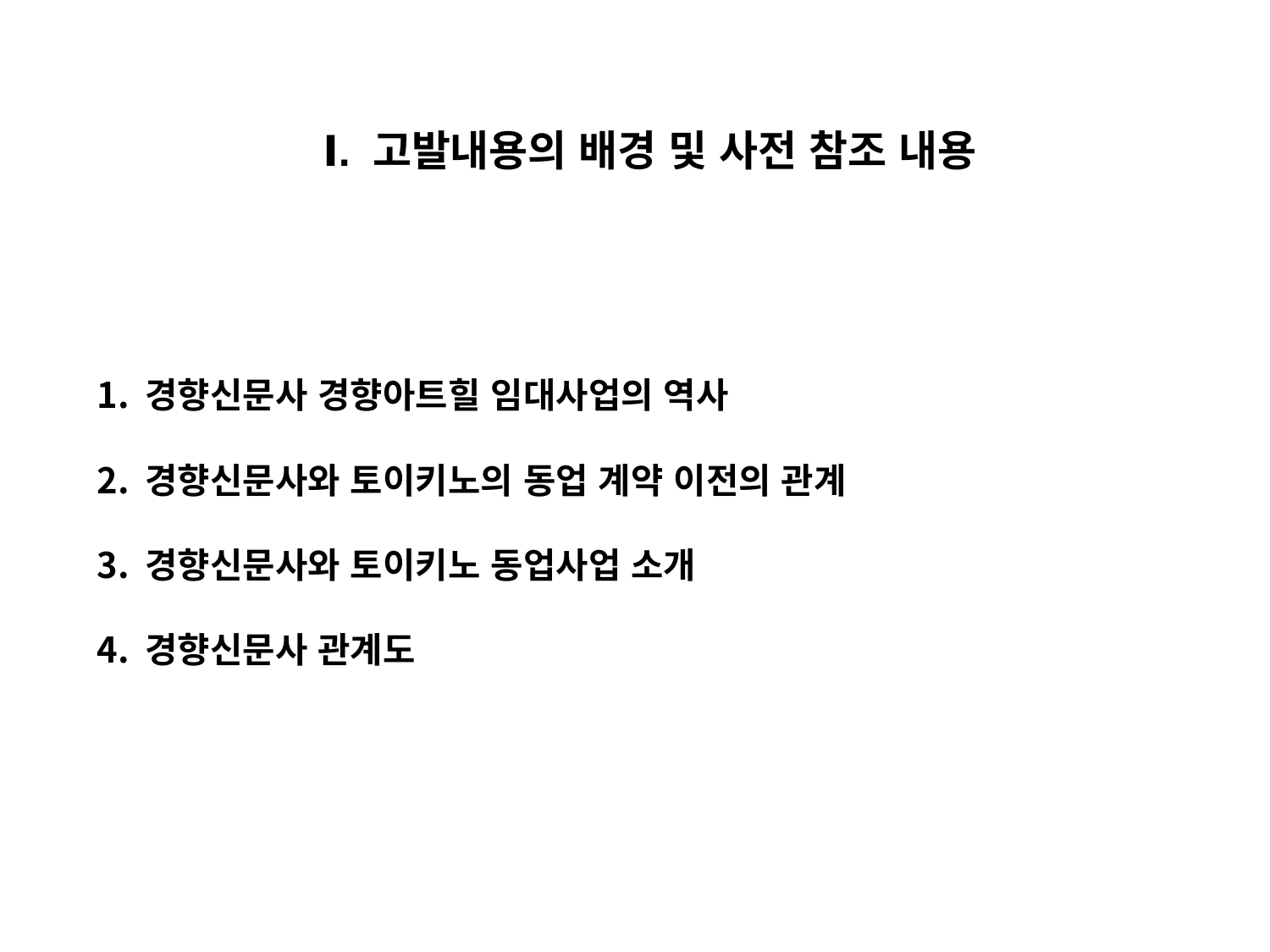

Ⅰ. 고발내용의 배경 및 사전 참조 내용
경향신문사 경향아트힐 임대사업의 역사
경향신문사와 토이키노의 동업 계약 이전의 관계
경향신문사와 토이키노 동업사업 소개
경향신문사 관계도